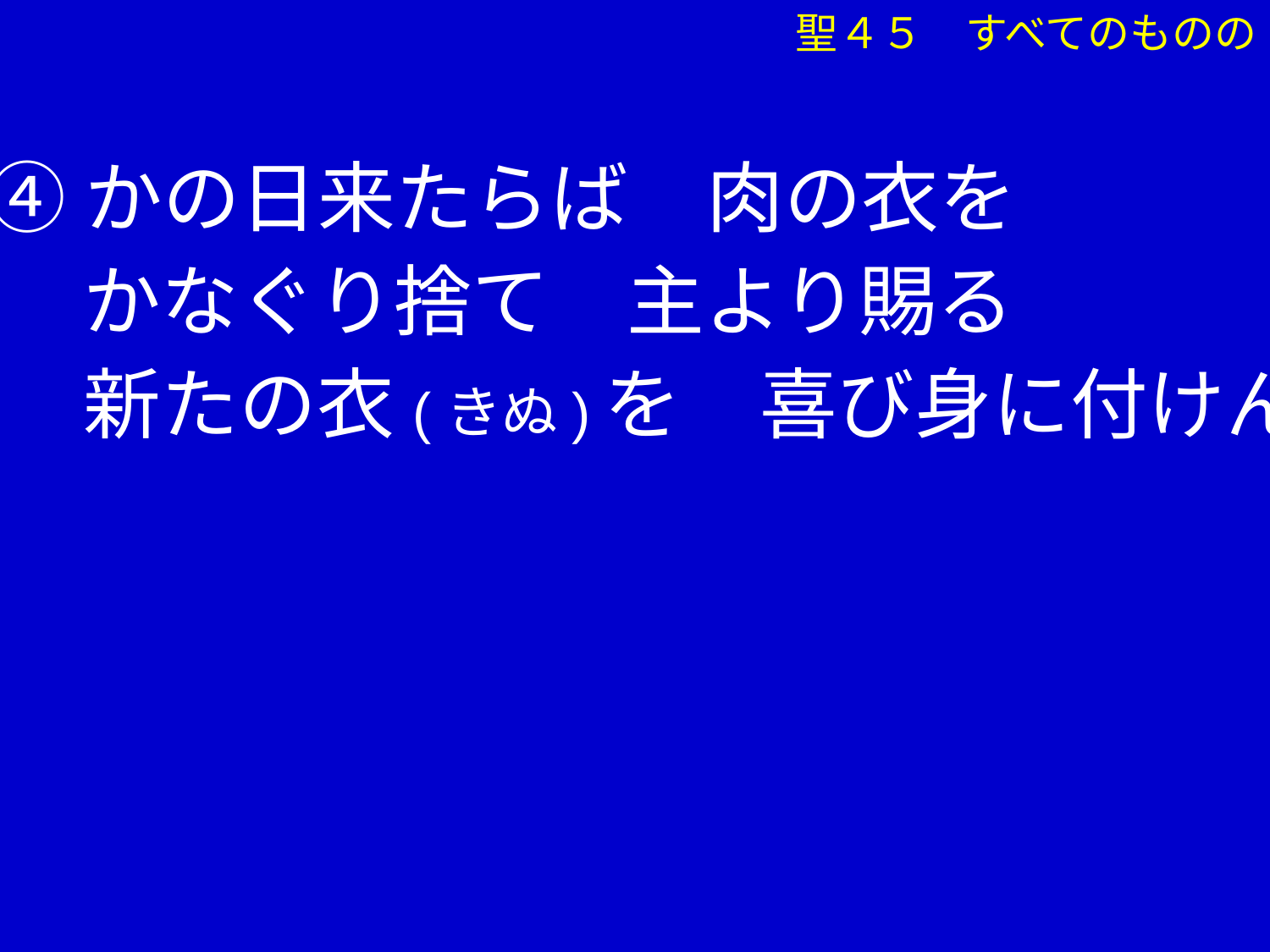

聖４５　すべてのものの
④かの日来たらば　肉の衣を
　 かなぐり捨て　主より賜る
　 新たの衣(きぬ)を　喜び身に付けん